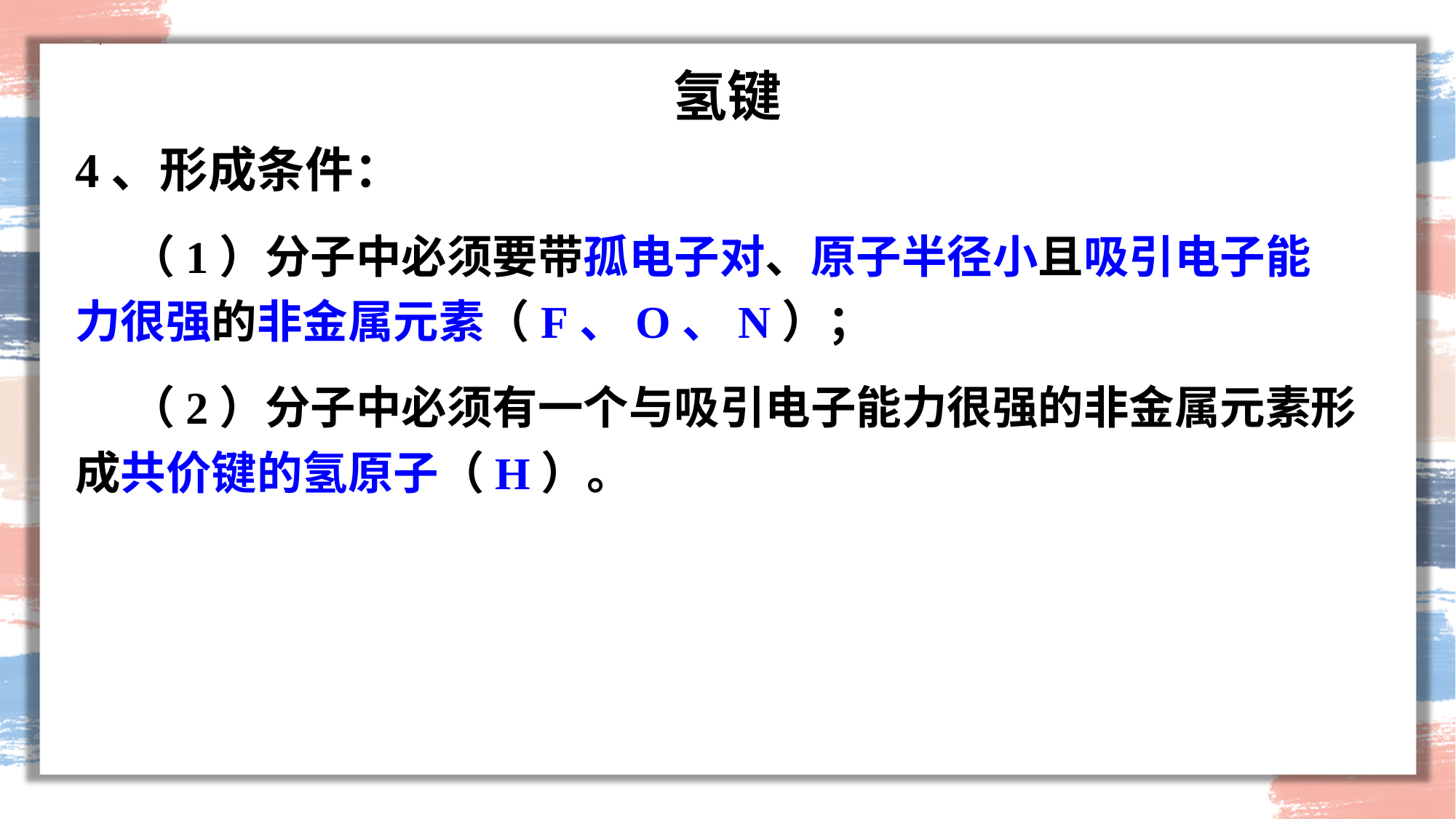

氢键
4、形成条件：
（1）分子中必须要带孤电子对、原子半径小且吸引电子能力很强的非金属元素（F、O、N）；
（2）分子中必须有一个与吸引电子能力很强的非金属元素形成共价键的氢原子（H）。